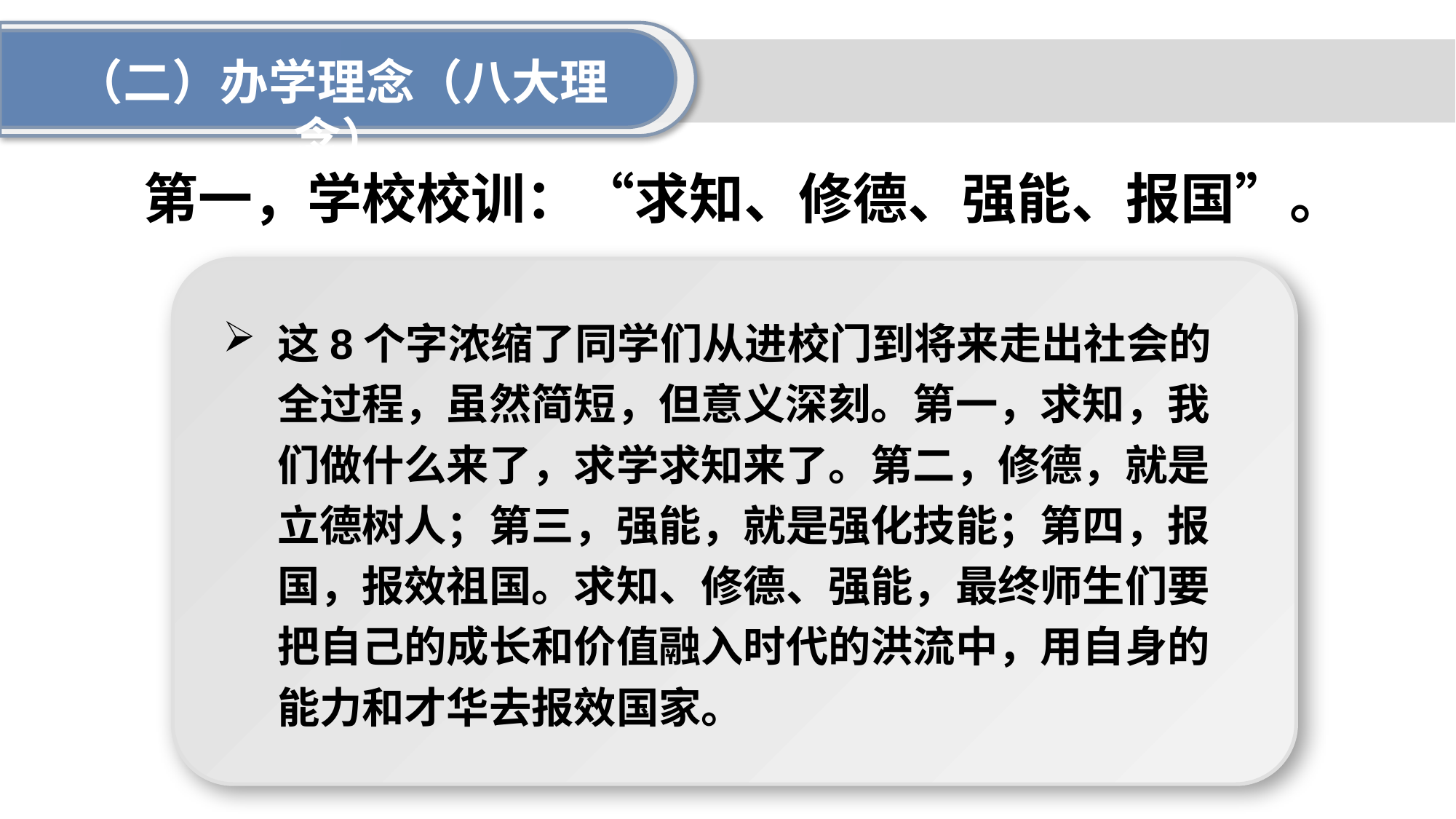

（二）办学理念（八大理念）
第一，学校校训：“求知、修德、强能、报国”。

这8个字浓缩了同学们从进校门到将来走出社会的全过程，虽然简短，但意义深刻。第一，求知，我们做什么来了，求学求知来了。第二，修德，就是立德树人；第三，强能，就是强化技能；第四，报国，报效祖国。求知、修德、强能，最终师生们要把自己的成长和价值融入时代的洪流中，用自身的能力和才华去报效国家。